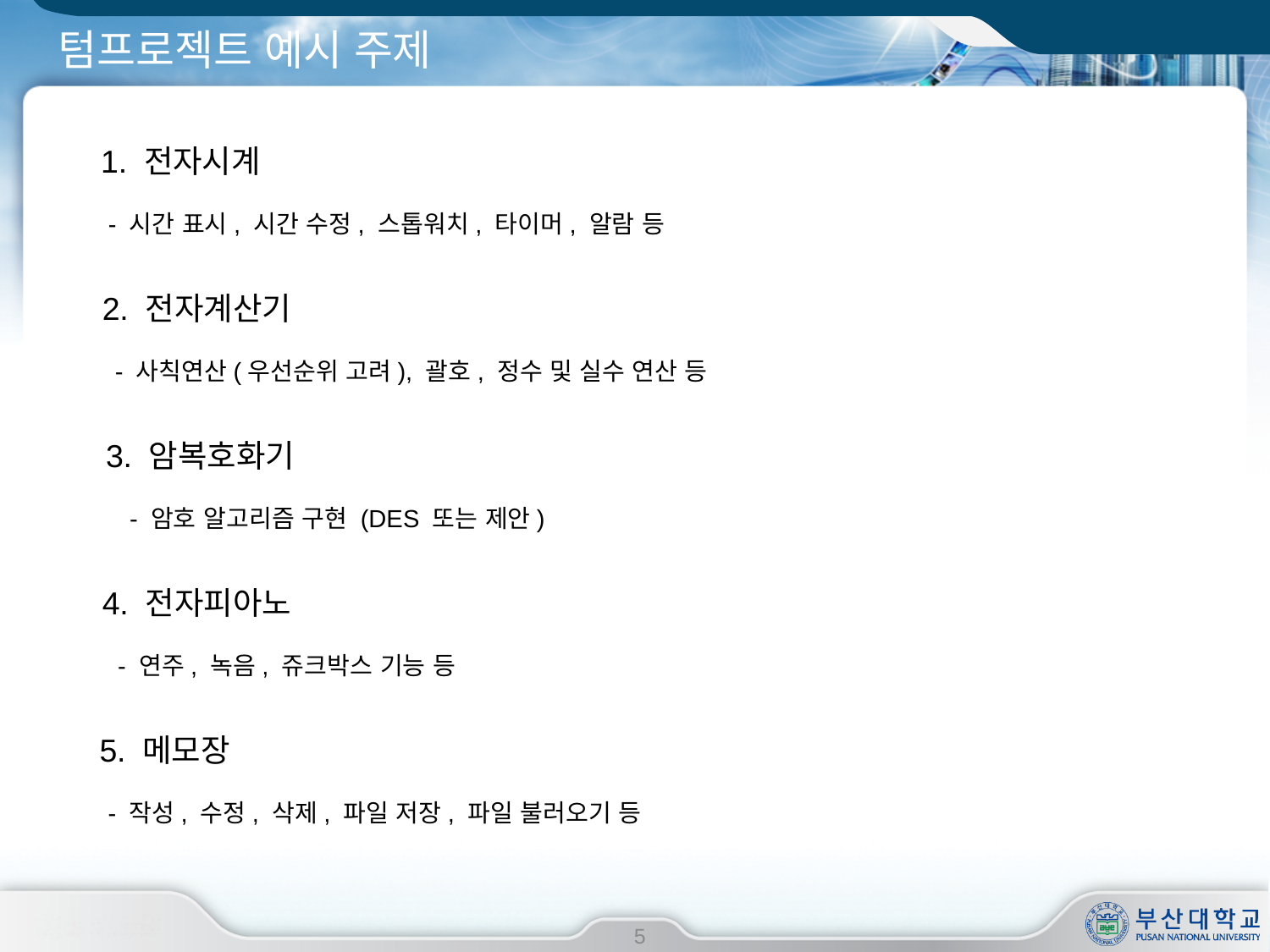

# 텀프로젝트 예시 주제
1. 전자시계
- 시간 표시, 시간 수정, 스톱워치, 타이머, 알람 등
2. 전자계산기
- 사칙연산(우선순위 고려), 괄호, 정수 및 실수 연산 등
3. 암복호화기
- 암호 알고리즘 구현 (DES 또는 제안)
4. 전자피아노
- 연주, 녹음, 쥬크박스 기능 등
5. 메모장
- 작성, 수정, 삭제, 파일 저장, 파일 불러오기 등
5